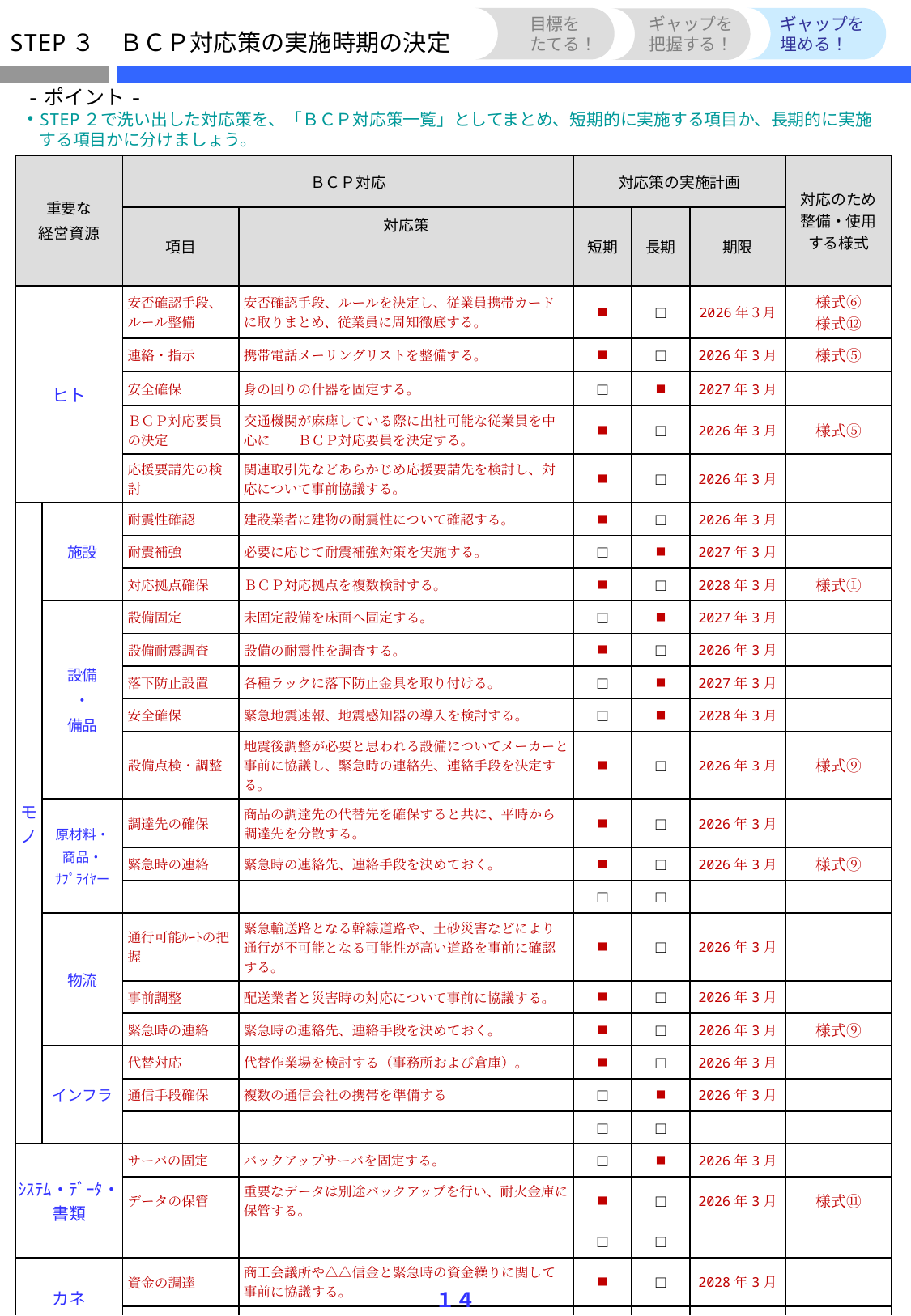

目標を
たてる！
ギャップを
把握する！
ギャップを
埋める！

STEP３　ＢＣＰ対応策の実施時期の決定
-ポイント-
STEP２で洗い出した対応策を、「ＢＣＰ対応策一覧」としてまとめ、短期的に実施する項目か、長期的に実施
する項目かに分けましょう。
| 重要な 経営資源 |  | ＢＣＰ対応 |  | 対応策の実施計画 |  |  | 対応のため整備・使用する様式 |
| --- | --- | --- | --- | --- | --- | --- | --- |
|  |  | 項目 | 対応策 | 短期 | 長期 | 期限 |  |
| ヒト |  | 安否確認手段、ルール整備 | 安否確認手段、ルールを決定し、従業員携帯カードに取りまとめ、従業員に周知徹底する。 | ■ | □ | 2026年３月 | 様式⑥ 様式⑫ |
|  |  | 連絡・指示 | 携帯電話メーリングリストを整備する。 | ■ | □ | 2026年3月 | 様式⑤ |
|  |  | 安全確保 | 身の回りの什器を固定する。 | □ | ■ | 2027年3月 |  |
|  |  | ＢＣＰ対応要員の決定 | 交通機関が麻痺している際に出社可能な従業員を中心に　　ＢＣＰ対応要員を決定する。 | ■ | □ | 2026年3月 | 様式⑤ |
|  |  | 応援要請先の検討 | 関連取引先などあらかじめ応援要請先を検討し、対応について事前協議する。 | ■ | □ | 2026年3月 |  |
| モノ | 施設 | 耐震性確認 | 建設業者に建物の耐震性について確認する。 | ■ | □ | 2026年3月 |  |
|  |  | 耐震補強 | 必要に応じて耐震補強対策を実施する。 | □ | ■ | 2027年3月 |  |
|  |  | 対応拠点確保 | ＢＣＰ対応拠点を複数検討する。 | ■ | □ | 2028年3月 | 様式① |
|  | 設備 ・ 備品 | 設備固定 | 未固定設備を床面へ固定する。 | □ | ■ | 2027年3月 |  |
|  |  | 設備耐震調査 | 設備の耐震性を調査する。 | ■ | □ | 2026年3月 |  |
|  |  | 落下防止設置 | 各種ラックに落下防止金具を取り付ける。 | □ | ■ | 2027年3月 |  |
|  |  | 安全確保 | 緊急地震速報、地震感知器の導入を検討する。 | □ | ■ | 2028年3月 |  |
|  |  | 設備点検・調整 | 地震後調整が必要と思われる設備についてメーカーと事前に協議し、緊急時の連絡先、連絡手段を決定する。 | ■ | □ | 2026年3月 | 様式⑨ |
|  | 原材料・ 商品・ ｻﾌﾟﾗｲﾔー | 調達先の確保 | 商品の調達先の代替先を確保すると共に、平時から調達先を分散する。 | ■ | □ | 2026年3月 |  |
|  |  | 緊急時の連絡 | 緊急時の連絡先、連絡手段を決めておく。 | ■ | □ | 2026年3月 | 様式⑨ |
|  |  |  |  | □ | □ |  |  |
|  | 物流 | 通行可能ﾙｰﾄの把握 | 緊急輸送路となる幹線道路や、土砂災害などにより通行が不可能となる可能性が高い道路を事前に確認する。 | ■ | □ | 2026年3月 |  |
|  |  | 事前調整 | 配送業者と災害時の対応について事前に協議する。 | ■ | □ | 2026年3月 |  |
|  |  | 緊急時の連絡 | 緊急時の連絡先、連絡手段を決めておく。 | ■ | □ | 2026年3月 | 様式⑨ |
|  | インフラ | 代替対応 | 代替作業場を検討する（事務所および倉庫）。 | ■ | □ | 2026年3月 |  |
|  |  | 通信手段確保 | 複数の通信会社の携帯を準備する | □ | ■ | 2026年3月 |  |
|  |  |  |  | □ | □ |  |  |
| ｼｽﾃﾑ・ﾃﾞｰﾀ・書類 |  | サーバの固定 | バックアップサーバを固定する。 | □ | ■ | 2026年3月 |  |
|  |  | データの保管 | 重要なデータは別途バックアップを行い、耐火金庫に保管する。 | ■ | □ | 2026年3月 | 様式⑪ |
|  |  |  |  | □ | □ |  |  |
| カネ |  | 資金の調達 | 商工会議所や△△信金と緊急時の資金繰りに関して事前に協議する。 | ■ | □ | 2028年3月 |  |
|  |  | 同上 | 公的融資制度を事前に調査する。 | ■ | □ | 2026年3月 |  |
| その他 (協力会社等) |  |  |  | □ | □ |  |  |
１４